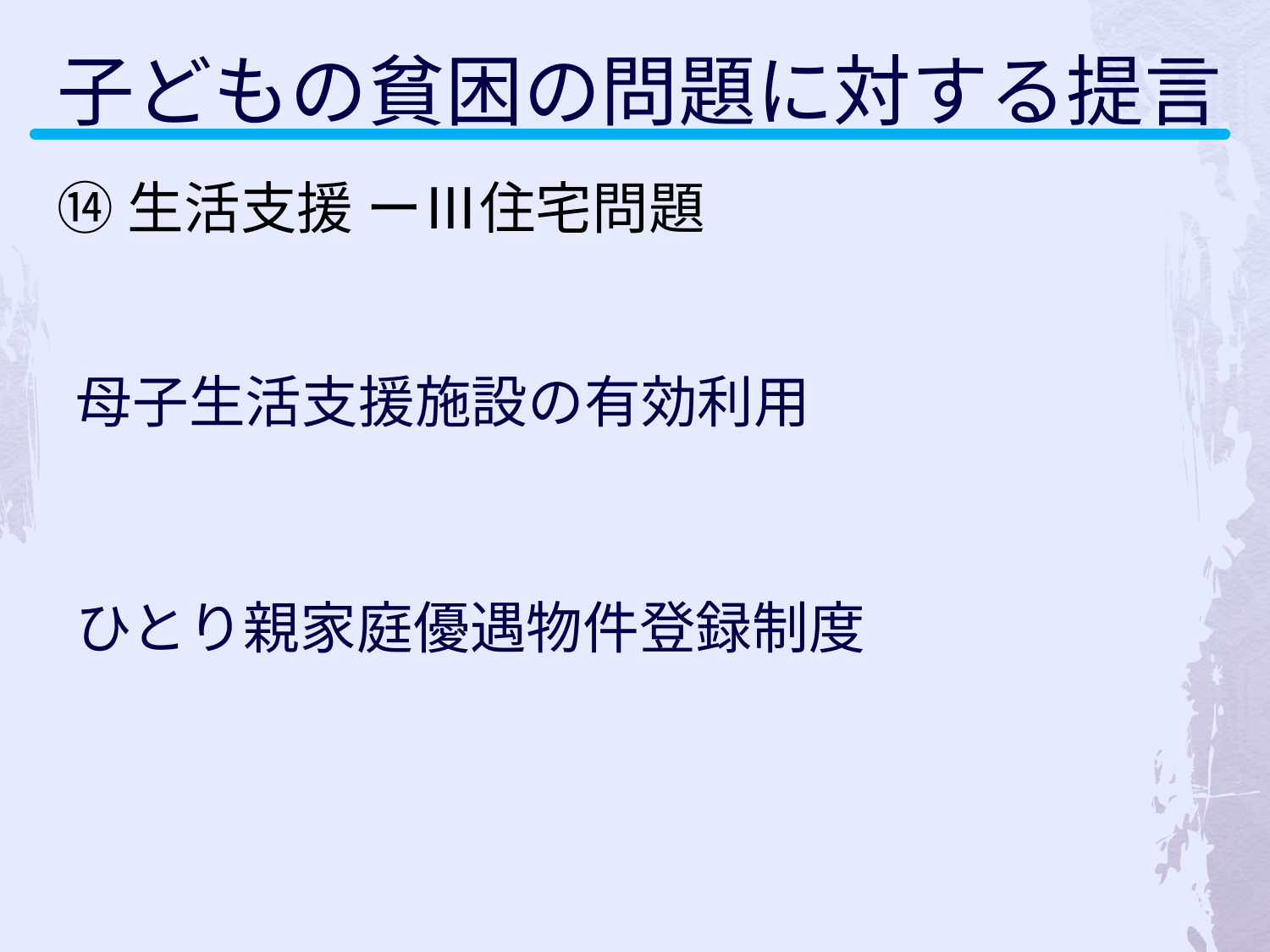

子どもの貧困の問題に対する提言
⑭生活支援 ーⅢ住宅問題
母子生活支援施設の有効利用

ひとり親家庭優遇物件登録制度